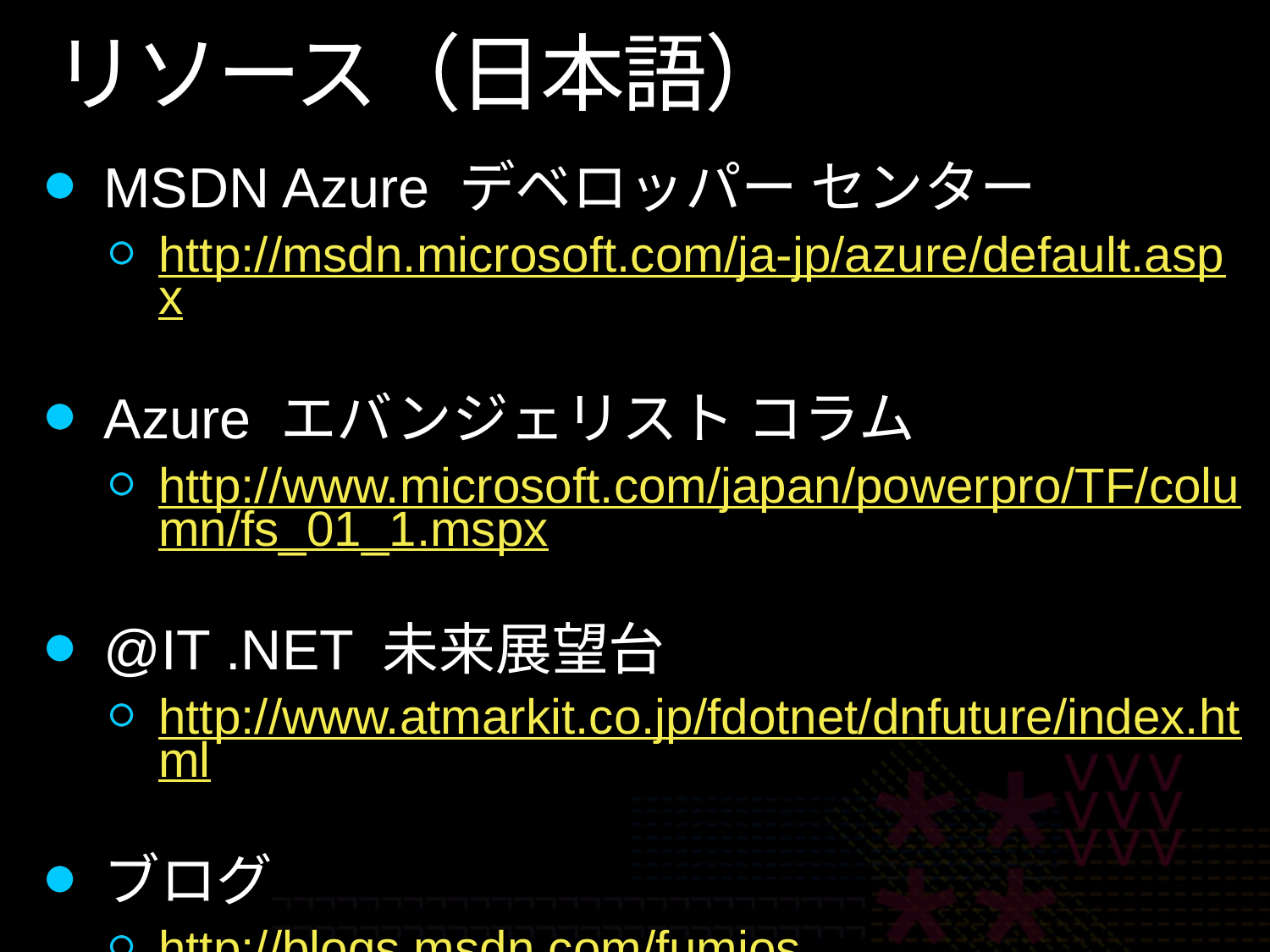

# リソース（日本語）
MSDN Azure デベロッパー センター
http://msdn.microsoft.com/ja-jp/azure/default.aspx
Azure エバンジェリスト コラム
http://www.microsoft.com/japan/powerpro/TF/column/fs_01_1.mspx
@IT .NET 未来展望台
http://www.atmarkit.co.jp/fdotnet/dnfuture/index.html
ブログ
http://blogs.msdn.com/fumios